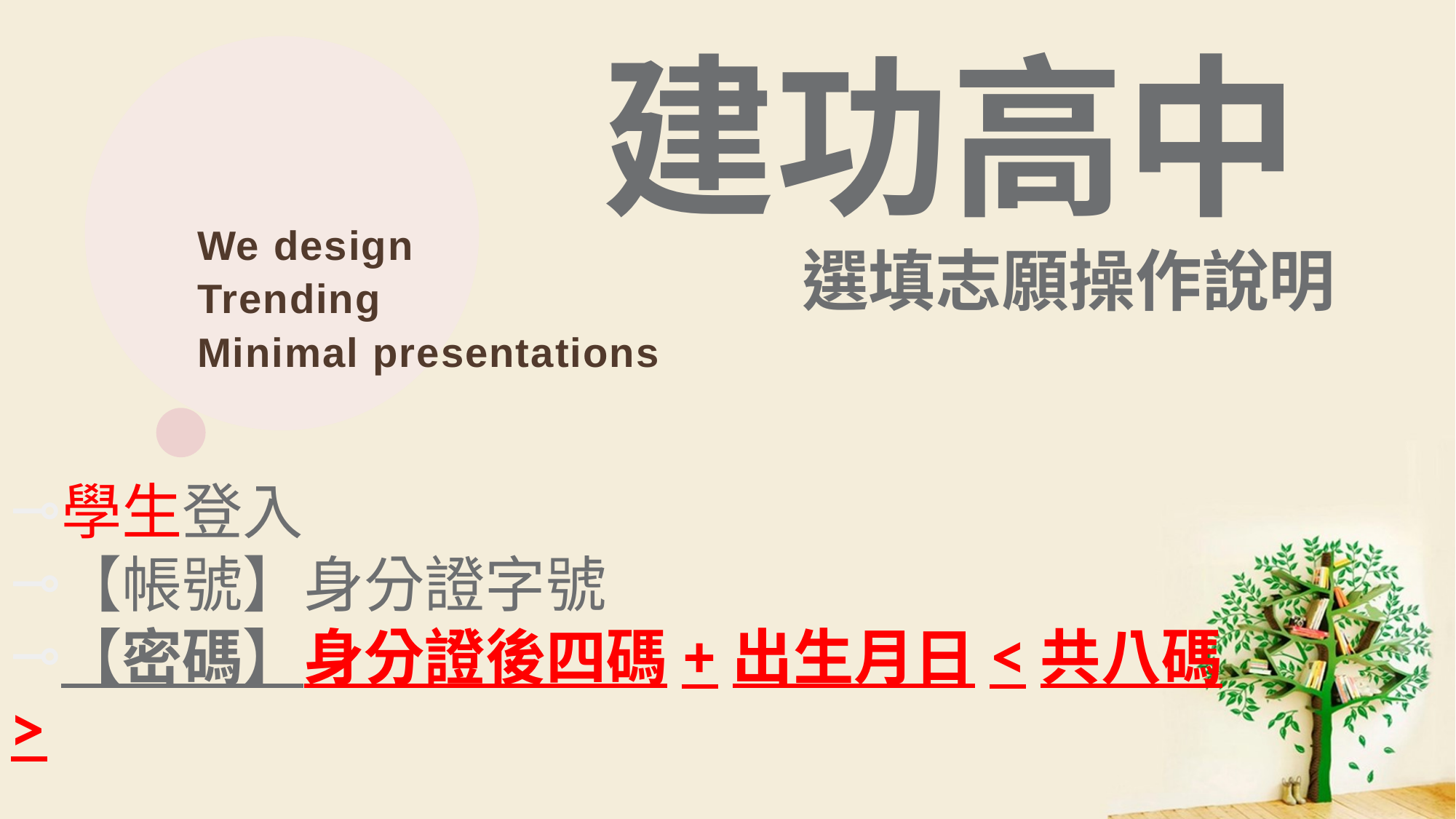

建功高中
選填志願操作說明
We design
Trending
Minimal presentations

學生登入
【帳號】身分證字號
【密碼】身分證後四碼+出生月日<共八碼>